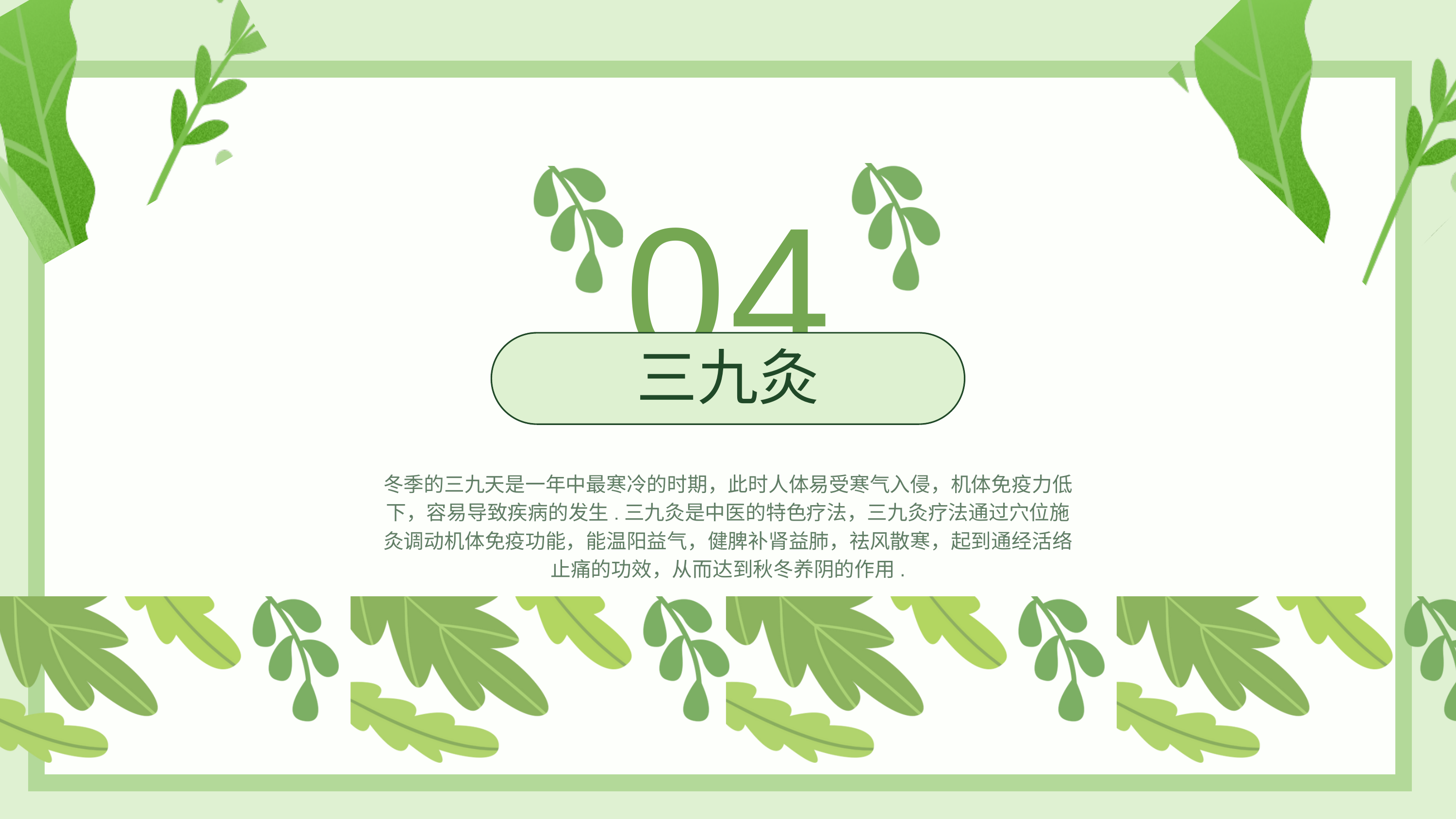

04

三九灸
冬季的三九天是一年中最寒冷的时期，此时人体易受寒气入侵，机体免疫力低下，容易导致疾病的发生.三九灸是中医的特色疗法，三九灸疗法通过穴位施灸调动机体免疫功能，能温阳益气，健脾补肾益肺，祛风散寒，起到通经活络止痛的功效，从而达到秋冬养阴的作用.